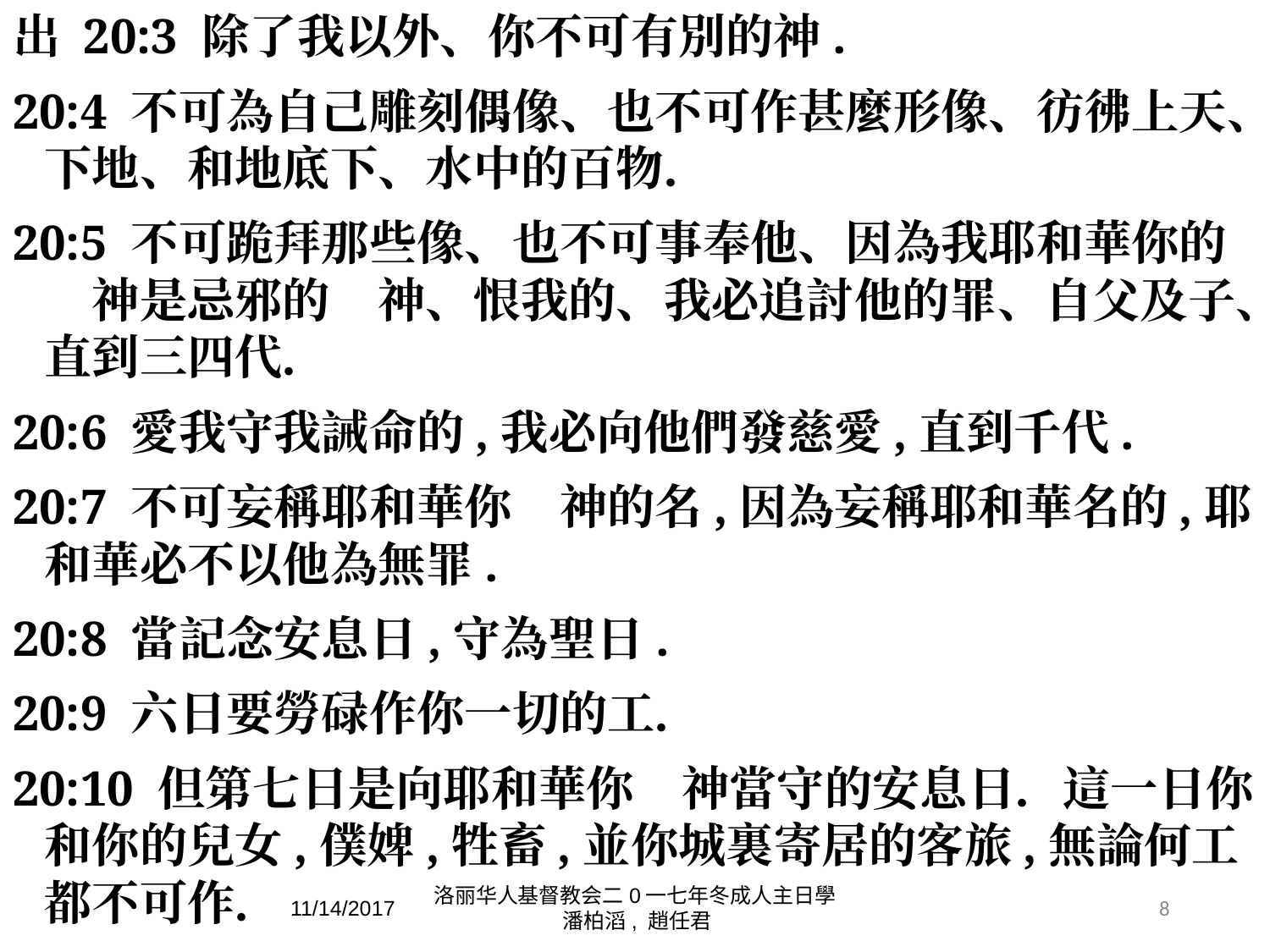

出 20:3 除了我以外、你不可有別的神.
20:4 不可為自己雕刻偶像、也不可作甚麼形像、彷彿上天、下地、和地底下、水中的百物．
20:5 不可跪拜那些像、也不可事奉他、因為我耶和華你的　神是忌邪的　神、恨我的、我必追討他的罪、自父及子、直到三四代．
20:6 愛我守我誡命的,我必向他們發慈愛,直到千代.
20:7 不可妄稱耶和華你　神的名,因為妄稱耶和華名的,耶和華必不以他為無罪.
20:8 當記念安息日,守為聖日.
20:9 六日要勞碌作你一切的工．
20:10 但第七日是向耶和華你　神當守的安息日．這一日你和你的兒女,僕婢,牲畜,並你城裏寄居的客旅,無論何工都不可作．
11/14/2017
洛丽华人基督教会二0一七年冬成人主日學   潘柏滔, 趙任君
8